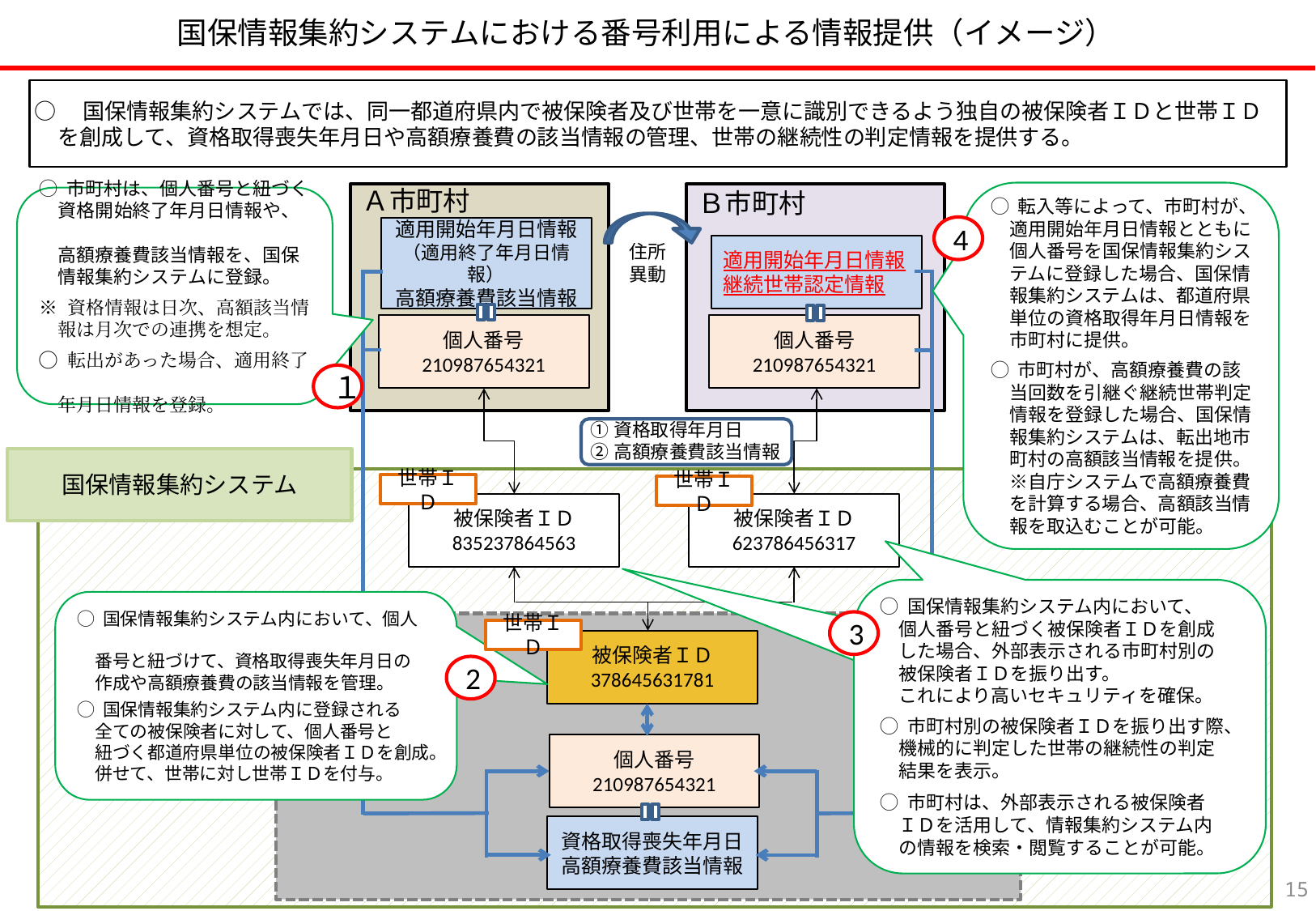

国保情報集約システムにおける番号利用による情報提供（イメージ）
○　国保情報集約システムでは、同一都道府県内で被保険者及び世帯を一意に識別できるよう独自の被保険者ＩＤと世帯ＩＤを創成して、資格取得喪失年月日や高額療養費の該当情報の管理、世帯の継続性の判定情報を提供する。
◯ 転入等によって、市町村が、
　適用開始年月日情報とともに
　個人番号を国保情報集約シス
　テムに登録した場合、国保情
　報集約システムは、都道府県
　単位の資格取得年月日情報を
　市町村に提供。

◯ 市町村が、高額療養費の該
　当回数を引継ぐ継続世帯判定
　情報を登録した場合、国保情
　報集約システムは、転出地市
　町村の高額該当情報を提供。
　※自庁システムで高額療養費
　を計算する場合、高額該当情
　報を取込むことが可能。
Ａ市町村

Ｂ市町村

個人番号
210987654321
個人番号
210987654321

被保険者ＩＤ
835237864563
被保険者ＩＤ
623786456317
国保情報集約システム

被保険者ＩＤ
378645631781
個人番号
210987654321
適用開始年月日情報
（適用終了年月日情報）
高額療養費該当情報
資格取得喪失年月日高額療養費該当情報
適用開始年月日情報
継続世帯認定情報

世帯ＩＤ
世帯ＩＤ
◯ 国保情報集約システム内において、個人
　番号と紐づけて、資格取得喪失年月日の
　作成や高額療養費の該当情報を管理。

◯ 国保情報集約システム内に登録される
　全ての被保険者に対して、個人番号と
　紐づく都道府県単位の被保険者ＩＤを創成。
　併せて、世帯に対し世帯ＩＤを付与。
世帯ＩＤ
◯ 市町村は、個人番号と紐づく
　資格開始終了年月日情報や、
　高額療養費該当情報を、国保
　情報集約システムに登録。

※ 資格情報は日次、高額該当情
　報は月次での連携を想定。

◯ 転出があった場合、適用終了
　年月日情報を登録。

4
住所
異動
１
①資格取得年月日
②高額療養費該当情報

◯ 国保情報集約システム内において、
　個人番号と紐づく被保険者ＩＤを創成
　した場合、外部表示される市町村別の
　被保険者ＩＤを振り出す。
　これにより高いセキュリティを確保。

◯ 市町村別の被保険者ＩＤを振り出す際、
　機械的に判定した世帯の継続性の判定
　結果を表示。

◯ 市町村は、外部表示される被保険者
　ＩＤを活用して、情報集約システム内
　の情報を検索・閲覧することが可能。
3
2

15